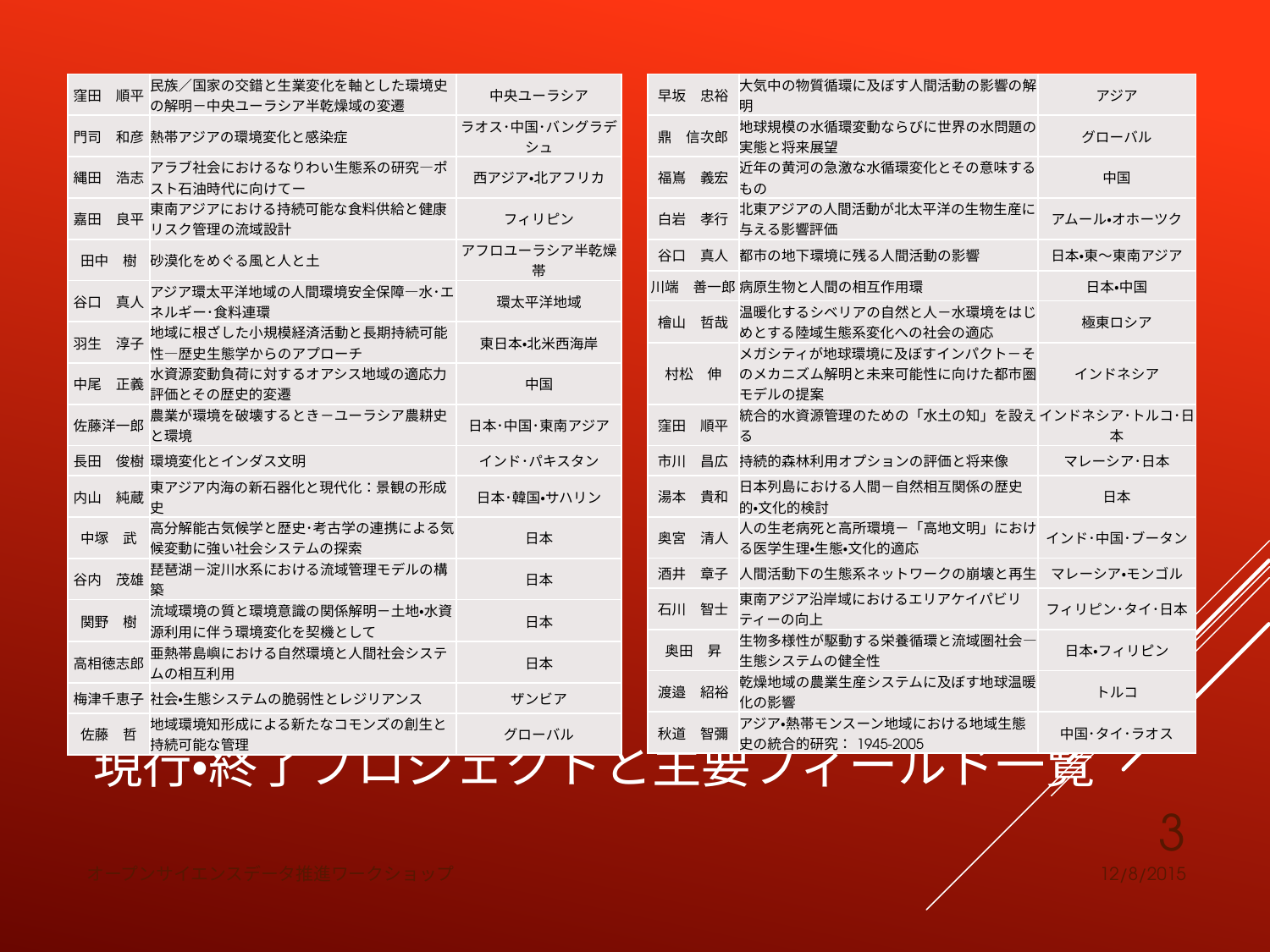

| 窪田　順平 | 民族／国家の交錯と生業変化を軸とした環境史の解明－中央ユーラシア半乾燥域の変遷 | 中央ユーラシア |
| --- | --- | --- |
| 門司　和彦 | 熱帯アジアの環境変化と感染症 | ラオス･中国･バングラデシュ |
| 縄田　浩志 | アラブ社会におけるなりわい生態系の研究―ポスト石油時代に向けてー | 西アジア・北アフリカ |
| 嘉田　良平 | 東南アジアにおける持続可能な食料供給と健康リスク管理の流域設計 | フィリピン |
| 田中　樹 | 砂漠化をめぐる風と人と土 | アフロユーラシア半乾燥帯 |
| 谷口　真人 | アジア環太平洋地域の人間環境安全保障―水･エネルギー･食料連環 | 環太平洋地域 |
| 羽生　淳子 | 地域に根ざした小規模経済活動と長期持続可能性―歴史生態学からのアプローチ | 東日本・北米西海岸 |
| 中尾　正義 | 水資源変動負荷に対するオアシス地域の適応力評価とその歴史的変遷 | 中国 |
| 佐藤洋一郎 | 農業が環境を破壊するとき－ユーラシア農耕史と環境 | 日本･中国･東南アジア |
| 長田　俊樹 | 環境変化とインダス文明 | インド･パキスタン |
| 内山　純蔵 | 東アジア内海の新石器化と現代化：景観の形成史 | 日本･韓国・サハリン |
| 中塚　武 | 高分解能古気候学と歴史･考古学の連携による気候変動に強い社会システムの探索 | 日本 |
| 谷内　茂雄 | 琵琶湖－淀川水系における流域管理モデルの構築 | 日本 |
| 関野　樹 | 流域環境の質と環境意識の関係解明－土地・水資源利用に伴う環境変化を契機として | 日本 |
| 高相徳志郎 | 亜熱帯島嶼における自然環境と人間社会システムの相互利用 | 日本 |
| 梅津千恵子 | 社会・生態システムの脆弱性とレジリアンス | ザンビア |
| 佐藤　哲 | 地域環境知形成による新たなコモンズの創生と持続可能な管理 | グローバル |

| 早坂　忠裕 | 大気中の物質循環に及ぼす人間活動の影響の解明 | アジア |
| --- | --- | --- |
| 鼎　信次郎 | 地球規模の水循環変動ならびに世界の水問題の実態と将来展望 | グローバル |
| 福嶌　義宏 | 近年の黄河の急激な水循環変化とその意味するもの | 中国 |
| 白岩　孝行 | 北東アジアの人間活動が北太平洋の生物生産に与える影響評価 | アムール・オホーツク |
| 谷口　真人 | 都市の地下環境に残る人間活動の影響 | 日本・東～東南アジア |
| 川端　善一郎 | 病原生物と人間の相互作用環 | 日本・中国 |
| 檜山　哲哉 | 温暖化するシベリアの自然と人－水環境をはじめとする陸域生態系変化への社会の適応 | 極東ロシア |
| 村松　伸 | メガシティが地球環境に及ぼすインパクト－そのメカニズム解明と未来可能性に向けた都市圏モデルの提案 | インドネシア |
| 窪田　順平 | 統合的水資源管理のための「水土の知」を設える | インドネシア･トルコ･日本 |
| 市川　昌広 | 持続的森林利用オプションの評価と将来像 | マレーシア･日本 |
| 湯本　貴和 | 日本列島における人間－自然相互関係の歴史的・文化的検討 | 日本 |
| 奥宮　清人 | 人の生老病死と高所環境－「高地文明」における医学生理・生態・文化的適応 | インド･中国･ブータン |
| 酒井　章子 | 人間活動下の生態系ネットワークの崩壊と再生 | マレーシア・モンゴル |
| 石川　智士 | 東南アジア沿岸域におけるエリアケイパビリティーの向上 | フィリピン･タイ･日本 |
| 奥田　昇 | 生物多様性が駆動する栄養循環と流域圏社会―生態システムの健全性 | 日本・フィリピン |
| 渡邉　紹裕 | 乾燥地域の農業生産システムに及ぼす地球温暖化の影響 | トルコ |
| 秋道　智彌 | アジア・熱帯モンスーン地域における地域生態史の統合的研究：1945-2005 | 中国･タイ･ラオス |
# 現行・終了プロジェクトと主要フィールド一覧
3
オープンサイエンスデータ推進ワークショップ
12/8/2015